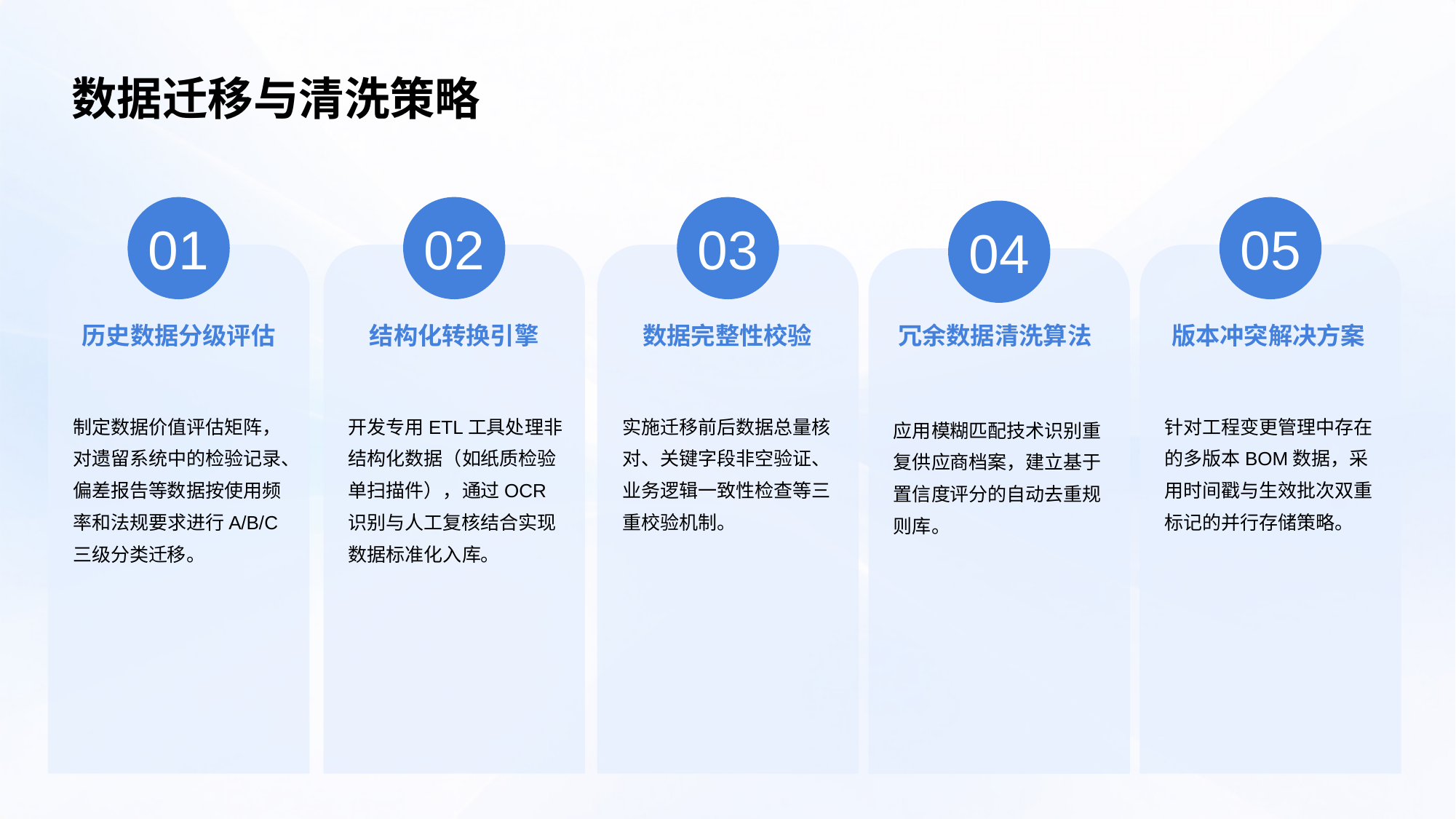

数据迁移与清洗策略

01
02
03
05
04

历史数据分级评估
结构化转换引擎
数据完整性校验
冗余数据清洗算法
版本冲突解决方案
制定数据价值评估矩阵，对遗留系统中的检验记录、偏差报告等数据按使用频率和法规要求进行A/B/C三级分类迁移。
开发专用ETL工具处理非结构化数据（如纸质检验单扫描件），通过OCR识别与人工复核结合实现数据标准化入库。
实施迁移前后数据总量核对、关键字段非空验证、业务逻辑一致性检查等三重校验机制。
针对工程变更管理中存在的多版本BOM数据，采用时间戳与生效批次双重标记的并行存储策略。
应用模糊匹配技术识别重复供应商档案，建立基于置信度评分的自动去重规则库。